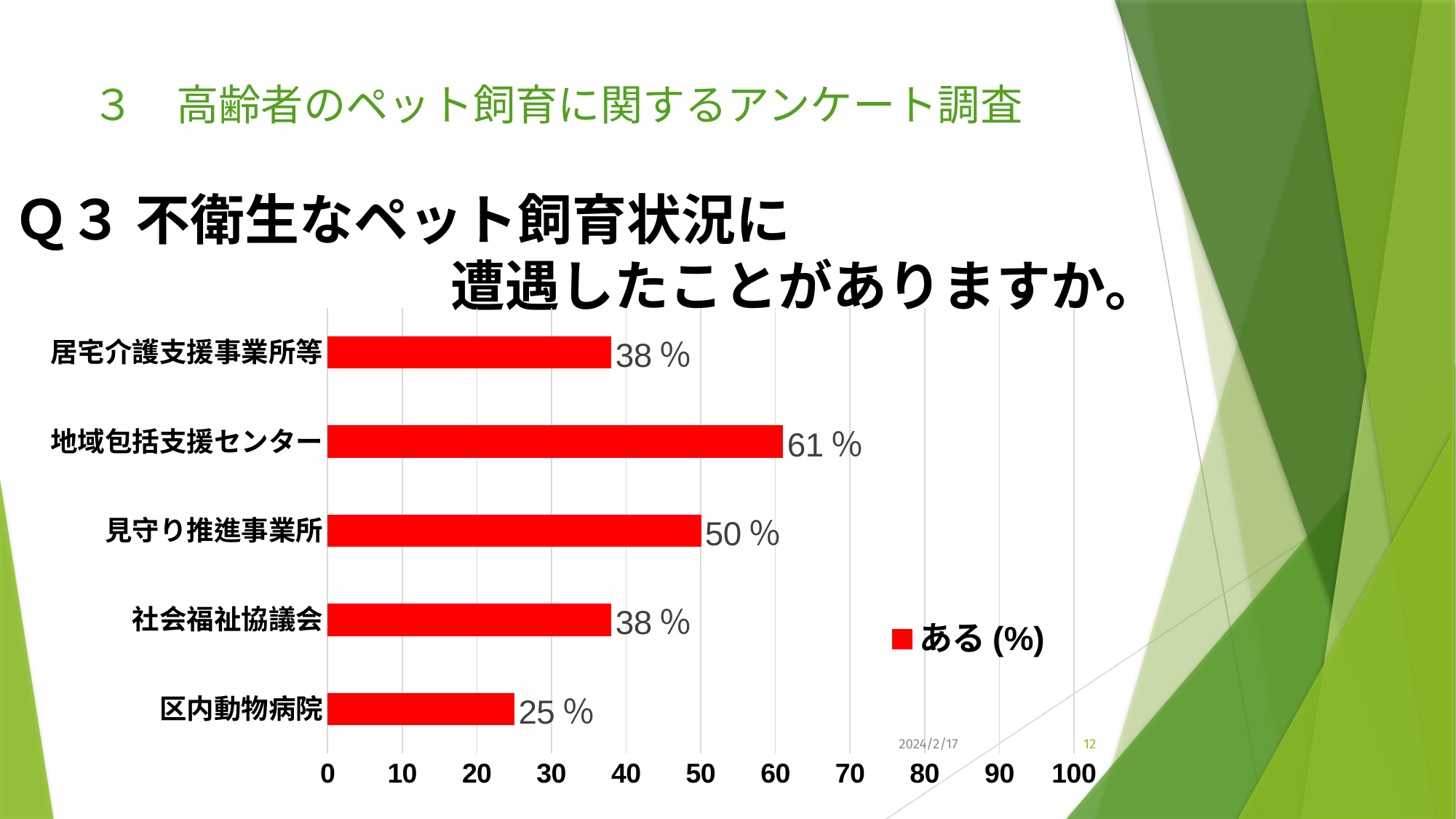

# ３　高齢者のペット飼育に関するアンケート調査
Ｑ３ 不衛生なペット飼育状況に
                     　　　遭遇したことがありますか。

### Chart

| Category |
|---|

### Chart

| Category | ある(%) |
|---|---|
| 区内動物病院 | 25.0 |
| 社会福祉協議会 | 38.0 |
| 見守り推進事業所 | 50.0 |
| 地域包括支援センター | 61.0 |
| 居宅介護支援事業所等 | 38.0 |
2024/2/17
12